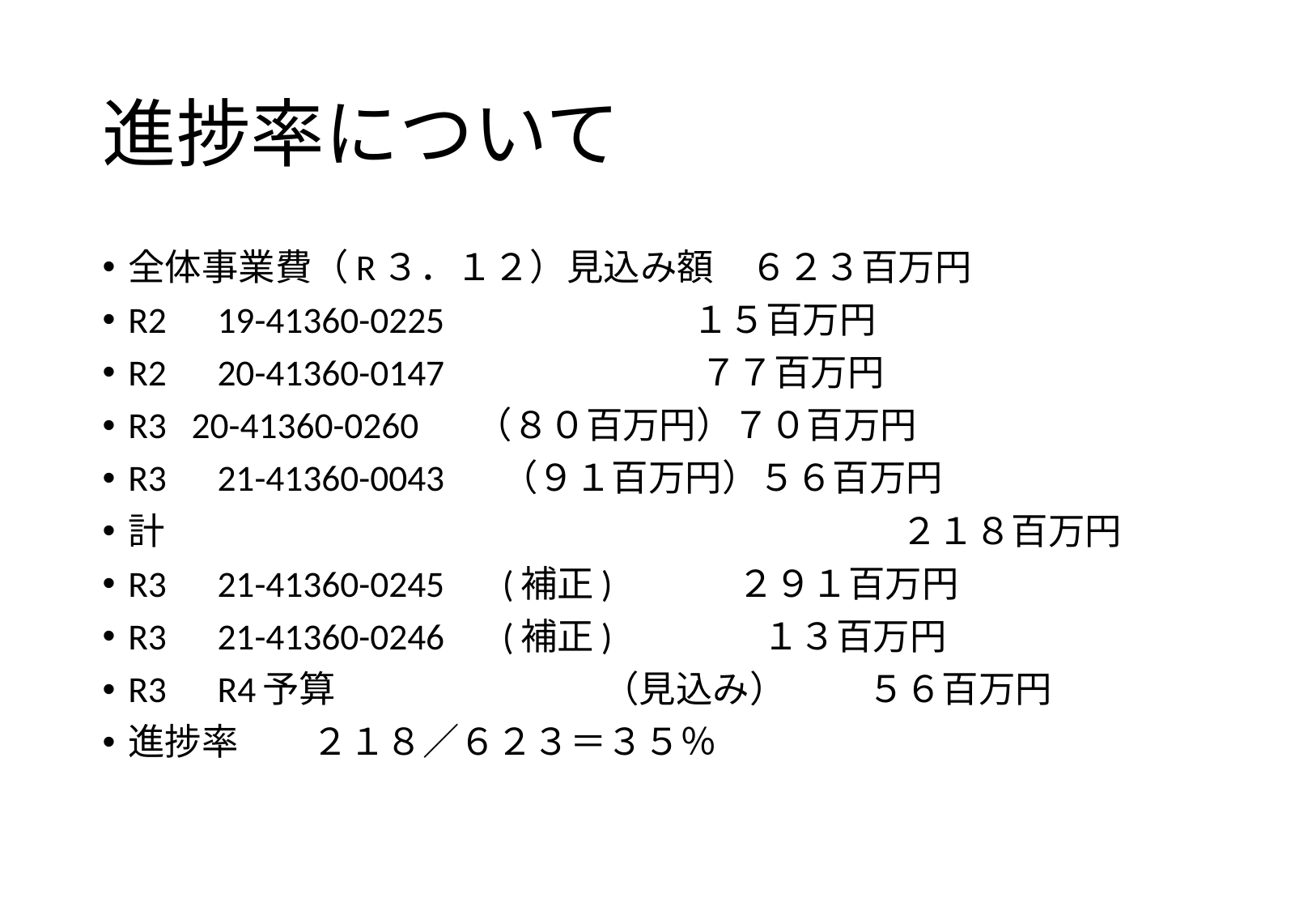

# 進捗率について
全体事業費（R３．１２）見込み額　６２３百万円
R2　19-41360-0225                             １５百万円
R2　20-41360-0147                              ７７百万円
R3   20-41360-0260      （８０百万円）７０百万円
R3　21-41360-0043      （９１百万円）５６百万円
計　　　　　　　　　　　　　　　　　　　　２１８百万円
R3　21-41360-0245       (補正)　　　 ２９１百万円
R3　21-41360-0246       (補正)　　　    １３百万円
R3　R4予算　　　　　　　 （見込み）　 　５６百万円
進捗率　　２１８／６２３＝３５％